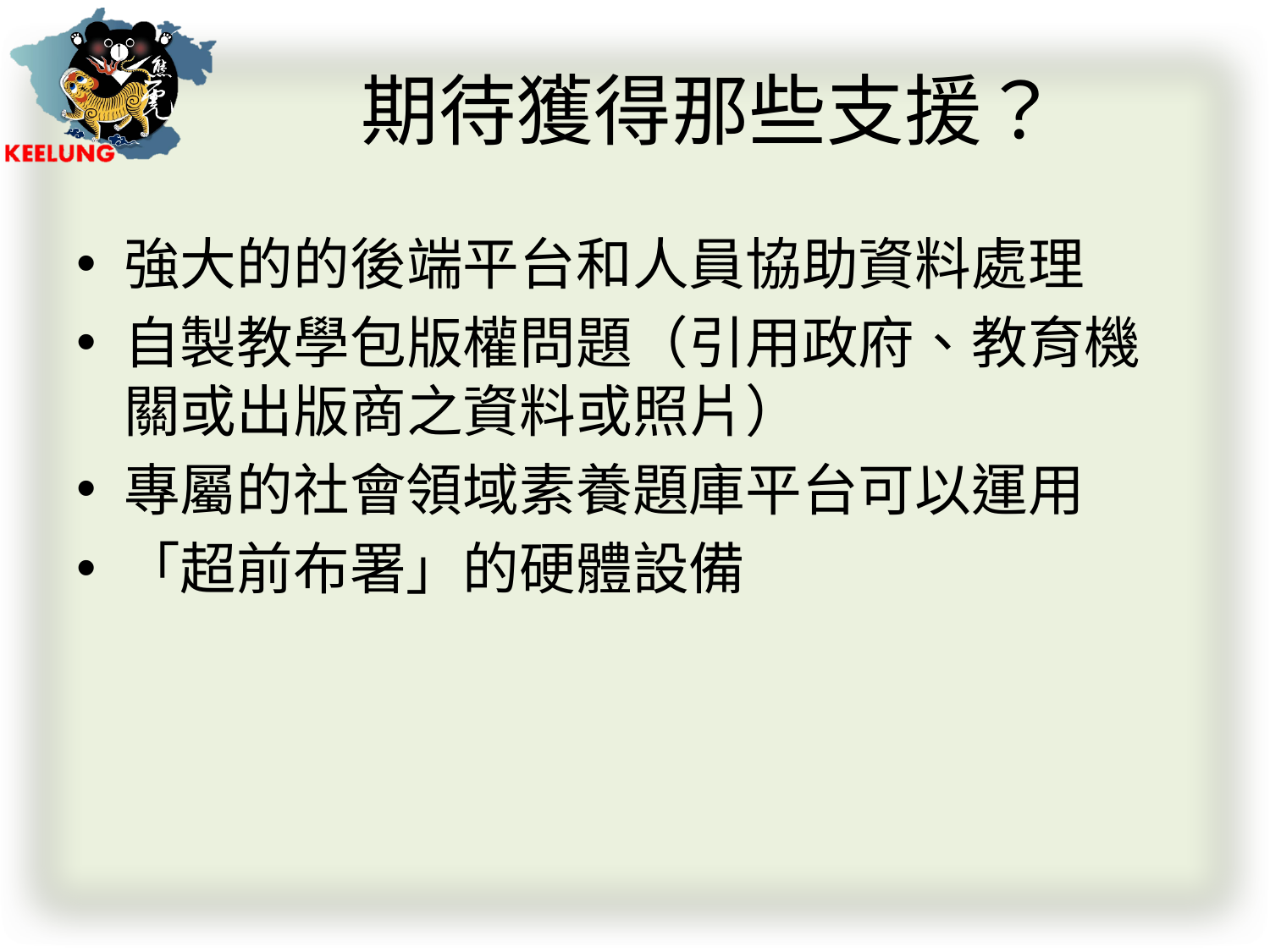

# 期待獲得那些支援？
強大的的後端平台和人員協助資料處理
自製教學包版權問題（引用政府、教育機關或出版商之資料或照片）
專屬的社會領域素養題庫平台可以運用
「超前布署」的硬體設備